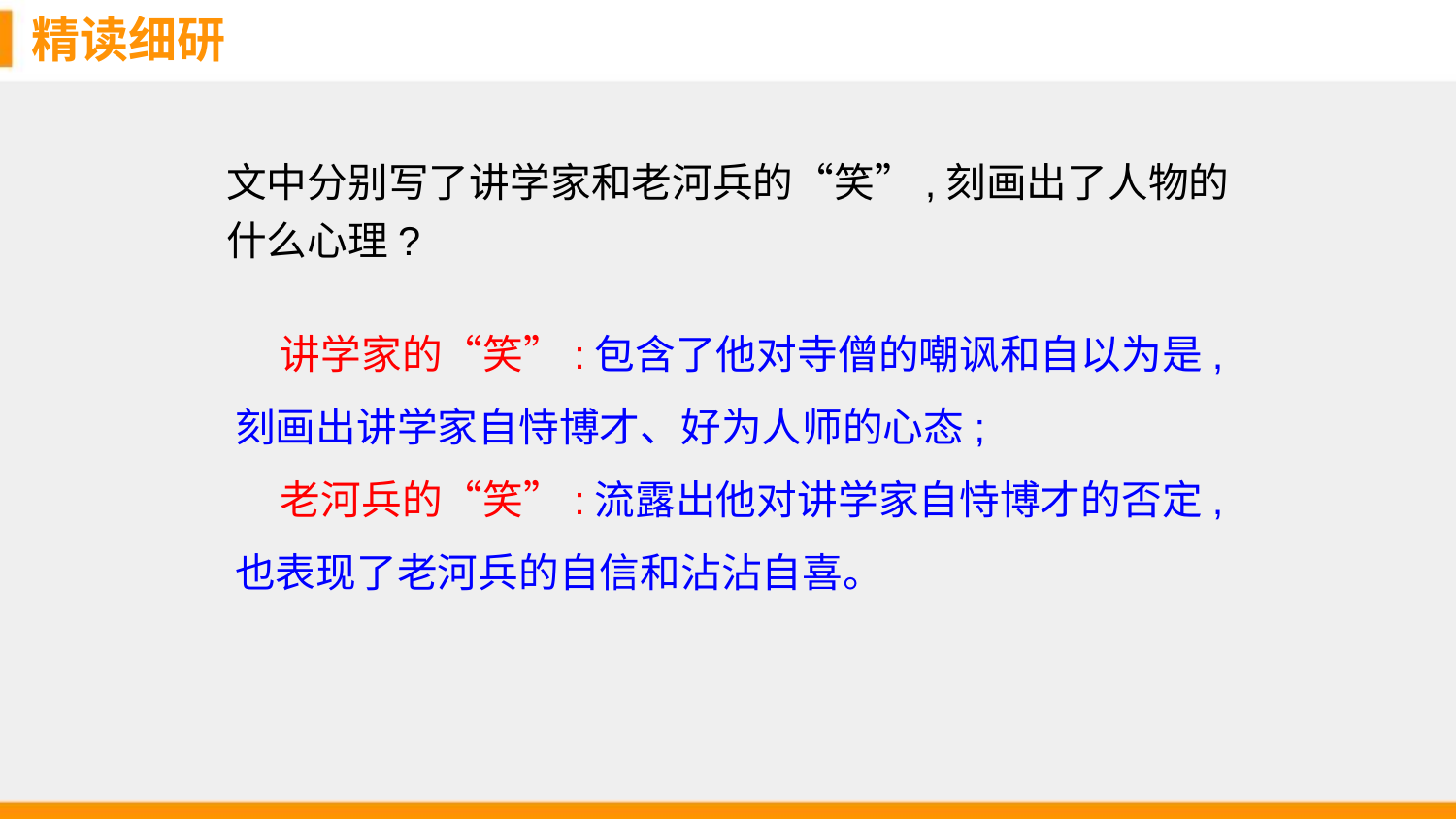

精读细研
文中分别写了讲学家和老河兵的“笑”,刻画出了人物的什么心理?
    讲学家的“笑”:包含了他对寺僧的嘲讽和自以为是,刻画出讲学家自恃博才、好为人师的心态;
    老河兵的“笑”:流露出他对讲学家自恃博才的否定,也表现了老河兵的自信和沾沾自喜。